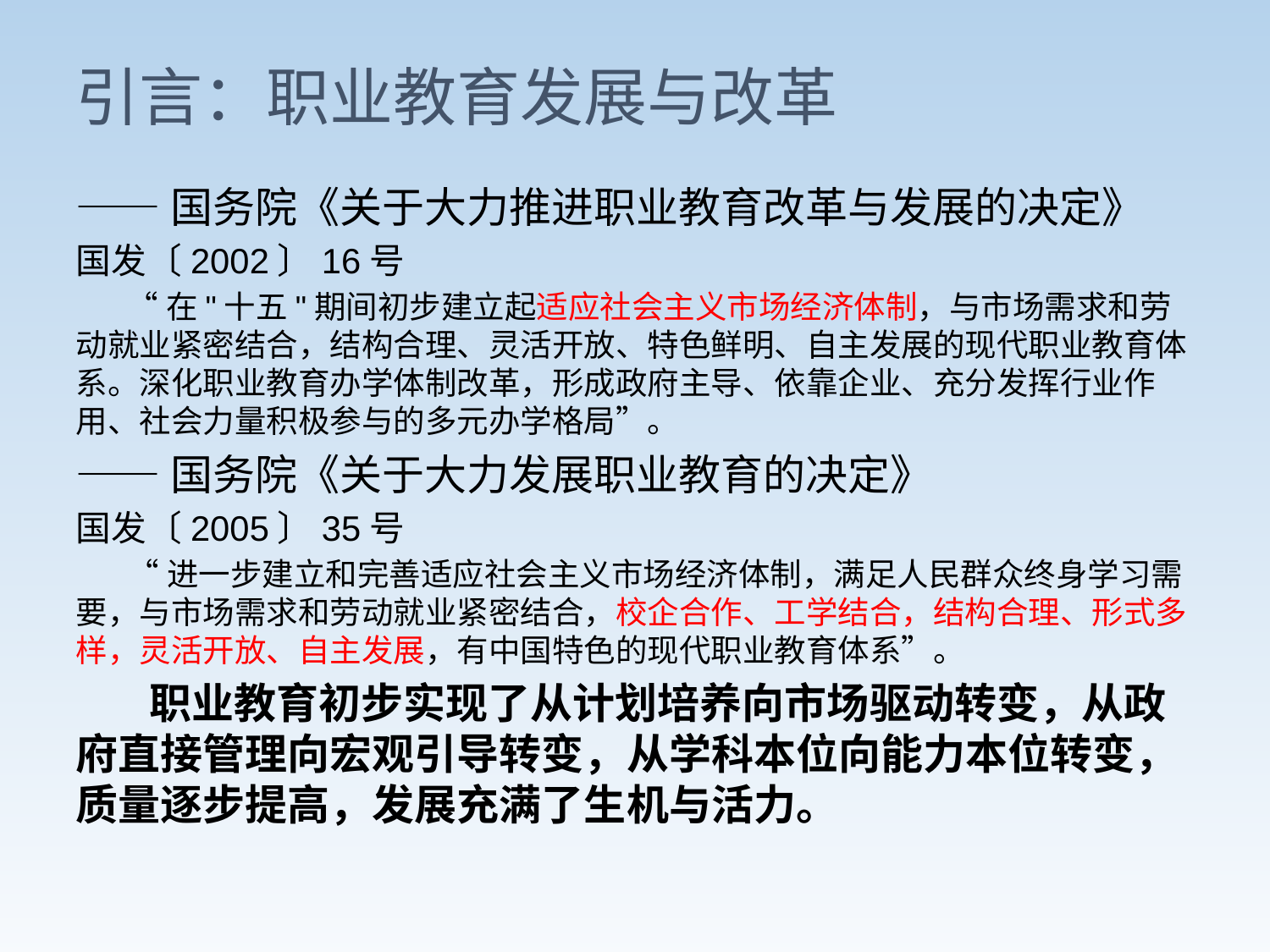

# 引言：职业教育发展与改革
——国务院《关于大力推进职业教育改革与发展的决定》
国发〔2002〕16号
        “在"十五"期间初步建立起适应社会主义市场经济体制，与市场需求和劳动就业紧密结合，结构合理、灵活开放、特色鲜明、自主发展的现代职业教育体系。深化职业教育办学体制改革，形成政府主导、依靠企业、充分发挥行业作用、社会力量积极参与的多元办学格局”。
——国务院《关于大力发展职业教育的决定》
国发〔2005〕35号
        “进一步建立和完善适应社会主义市场经济体制，满足人民群众终身学习需要，与市场需求和劳动就业紧密结合，校企合作、工学结合，结构合理、形式多样，灵活开放、自主发展，有中国特色的现代职业教育体系”。
        职业教育初步实现了从计划培养向市场驱动转变，从政府直接管理向宏观引导转变，从学科本位向能力本位转变，质量逐步提高，发展充满了生机与活力。